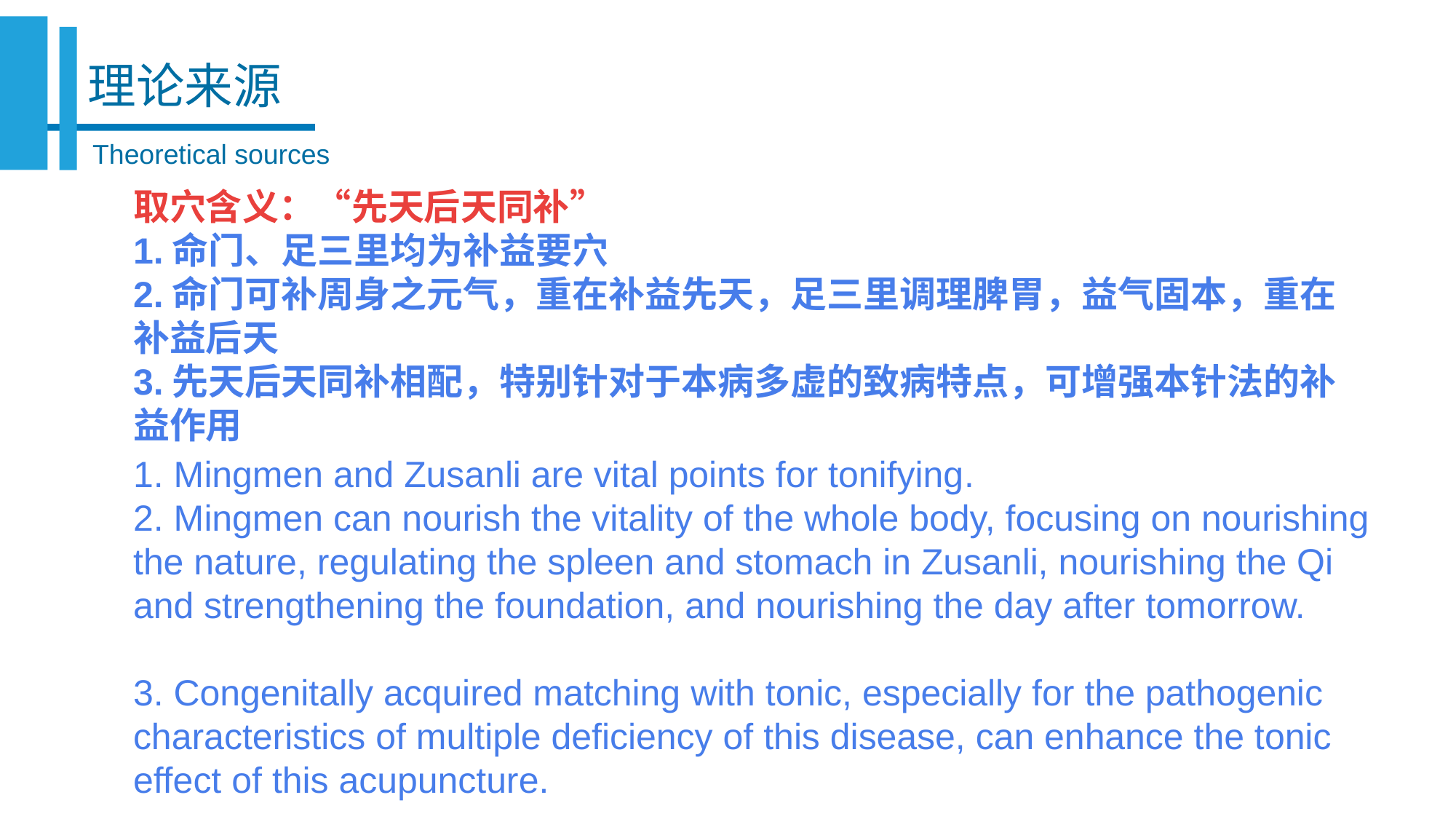

理论来源
Theoretical sources
取穴含义：“先天后天同补”
1.命门、足三里均为补益要穴
2.命门可补周身之元气，重在补益先天，足三里调理脾胃，益气固本，重在补益后天
3.先天后天同补相配，特别针对于本病多虚的致病特点，可增强本针法的补益作用
1. Mingmen and Zusanli are vital points for tonifying.
2. Mingmen can nourish the vitality of the whole body, focusing on nourishing the nature, regulating the spleen and stomach in Zusanli, nourishing the Qi and strengthening the foundation, and nourishing the day after tomorrow.
3. Congenitally acquired matching with tonic, especially for the pathogenic characteristics of multiple deficiency of this disease, can enhance the tonic effect of this acupuncture.